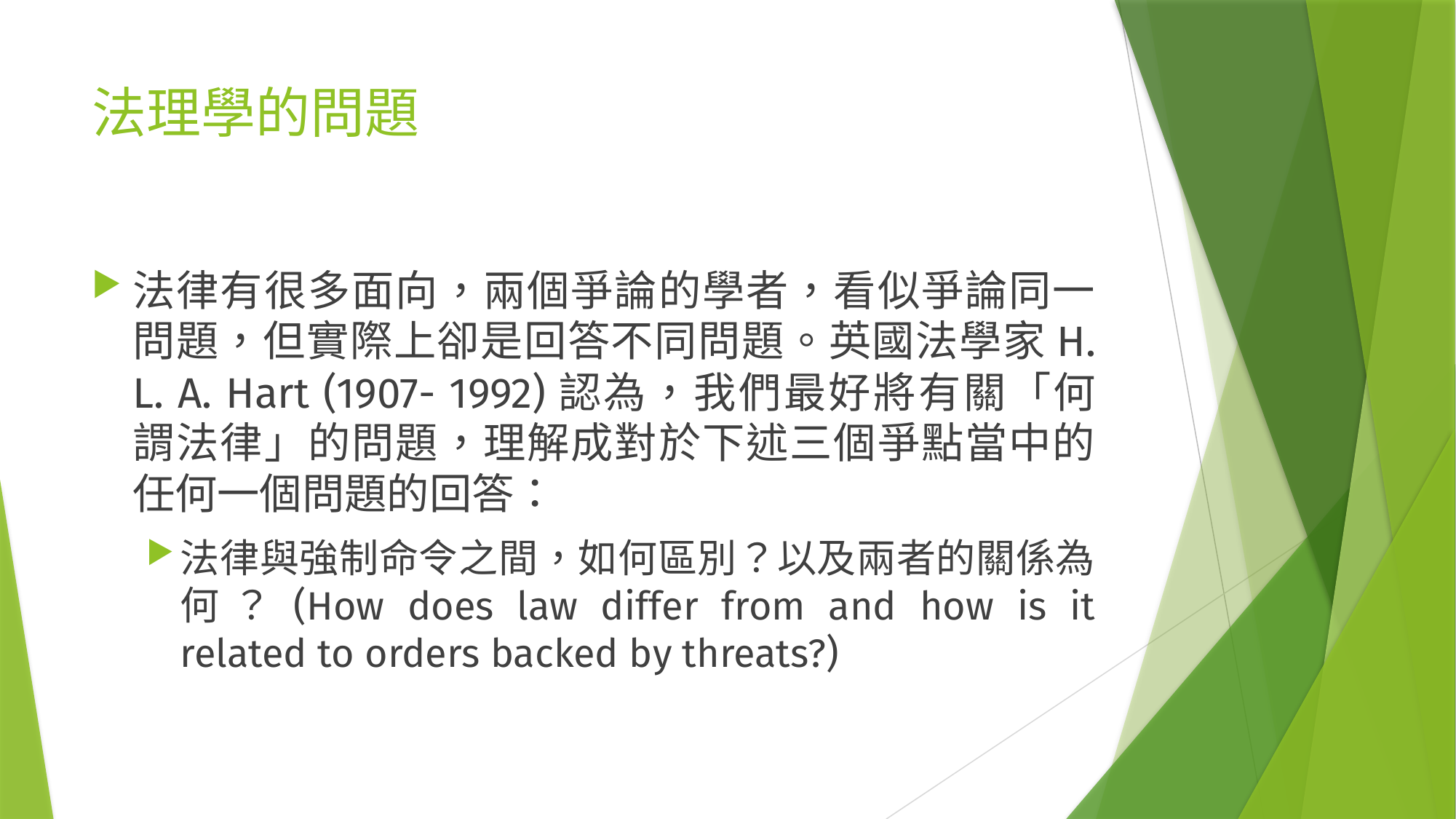

# 法理學的問題
法律有很多面向，兩個爭論的學者，看似爭論同一問題，但實際上卻是回答不同問題。英國法學家H. L. A. Hart (1907- 1992)認為，我們最好將有關「何謂法律」的問題，理解成對於下述三個爭點當中的任何一個問題的回答：
法律與強制命令之間，如何區別？以及兩者的關係為何？(How does law differ from and how is it related to orders backed by threats?)